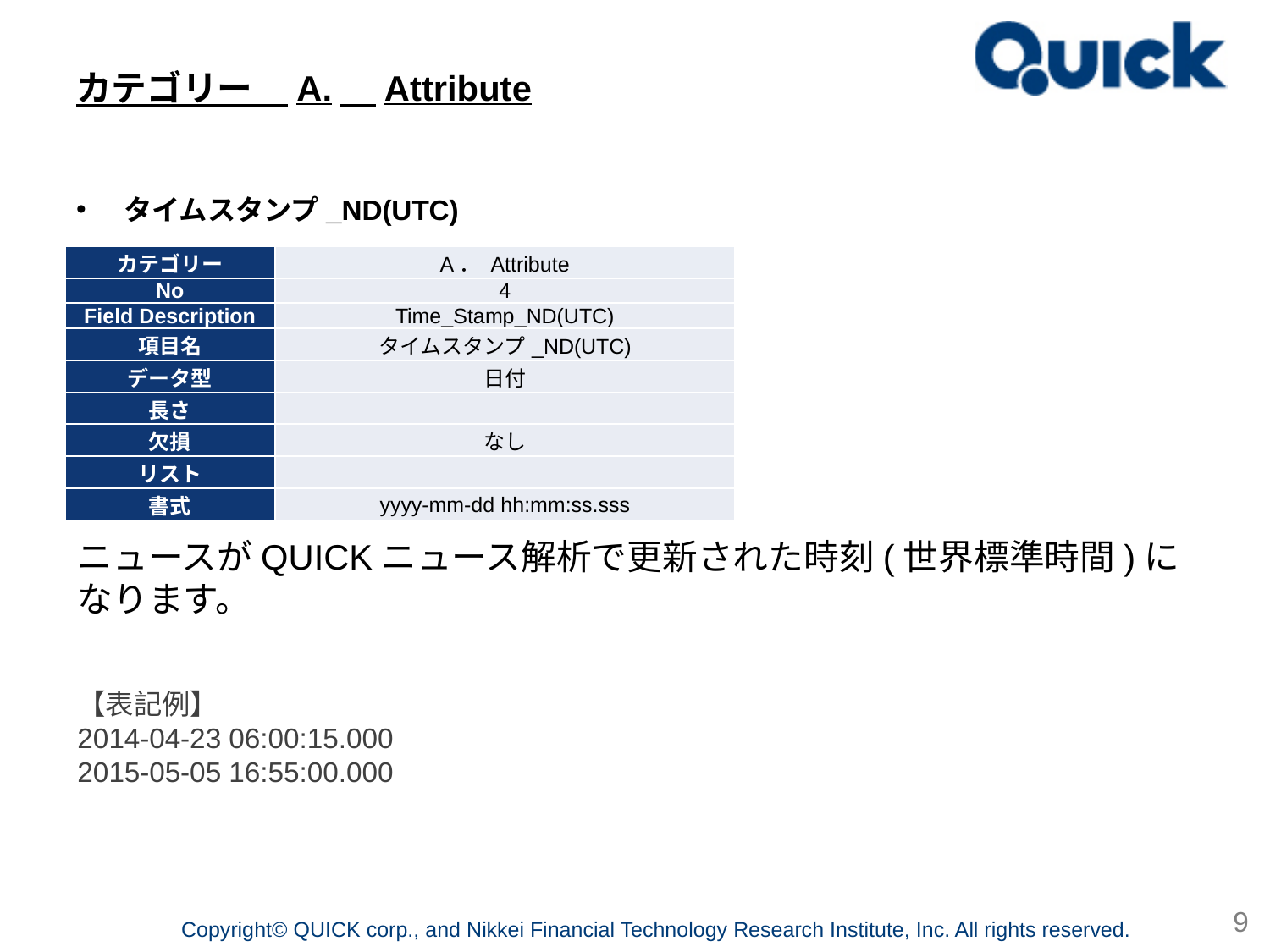

# カテゴリー　A.　Attribute
タイムスタンプ_ND(UTC)
| カテゴリー | A． Attribute |
| --- | --- |
| No | 4 |
| Field Description | Time\_Stamp\_ND(UTC) |
| 項目名 | タイムスタンプ\_ND(UTC) |
| データ型 | 日付 |
| 長さ |  |
| 欠損 | なし |
| リスト |  |
| 書式 | yyyy-mm-dd hh:mm:ss.sss |
ニュースがQUICKニュース解析で更新された時刻(世界標準時間)に
なります。

【表記例】
2014-04-23 06:00:15.000
2015-05-05 16:55:00.000
9